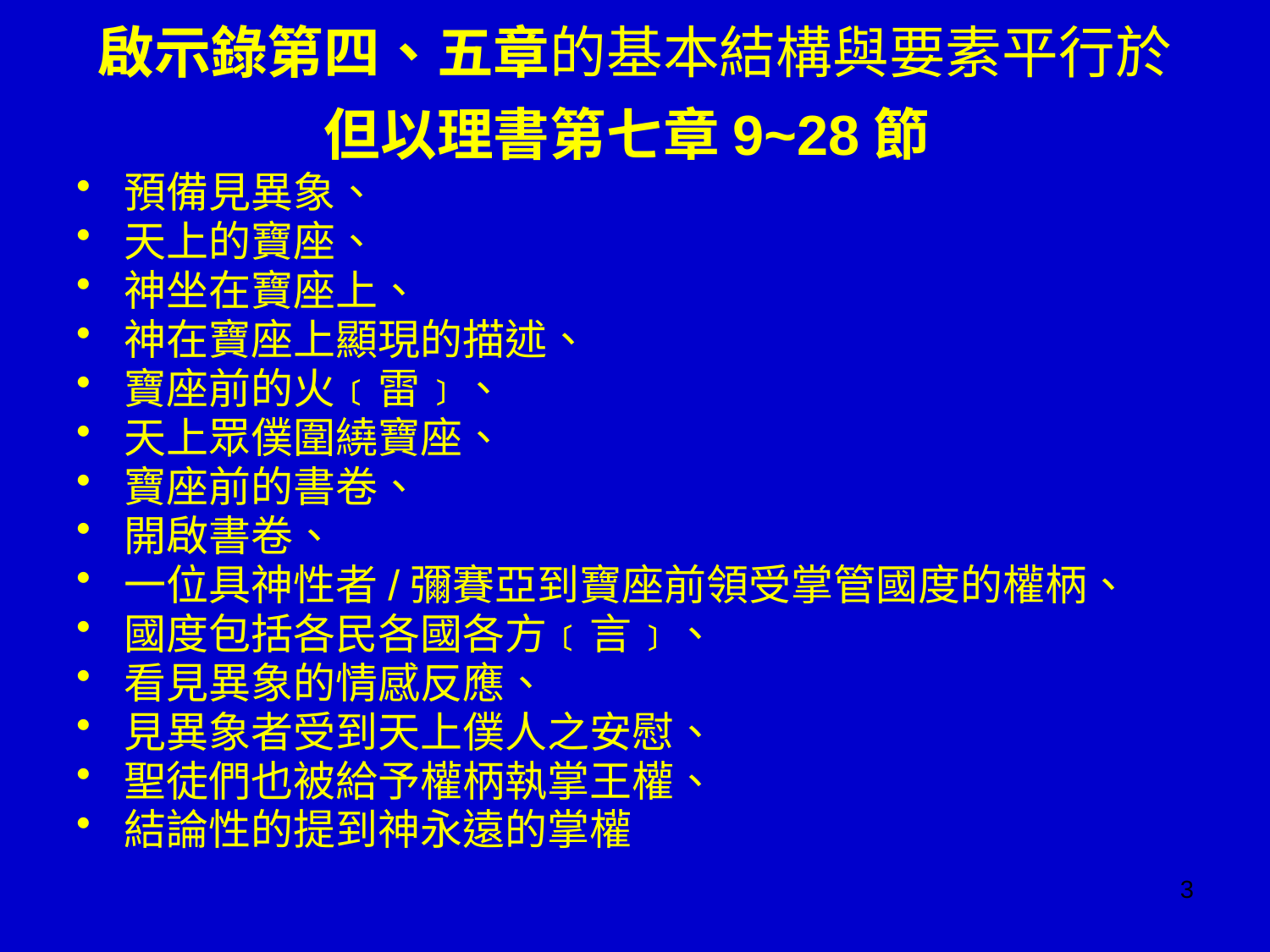

# 啟示錄第四、五章的基本結構與要素平行於但以理書第七章9~28節
預備見異象、
天上的寶座、
神坐在寶座上、
神在寶座上顯現的描述、
寶座前的火﹝雷﹞、
天上眾僕圍繞寶座、
寶座前的書卷、
開啟書卷、
一位具神性者/彌賽亞到寶座前領受掌管國度的權柄、
國度包括各民各國各方﹝言﹞、
看見異象的情感反應、
見異象者受到天上僕人之安慰、
聖徒們也被給予權柄執掌王權、
結論性的提到神永遠的掌權
3